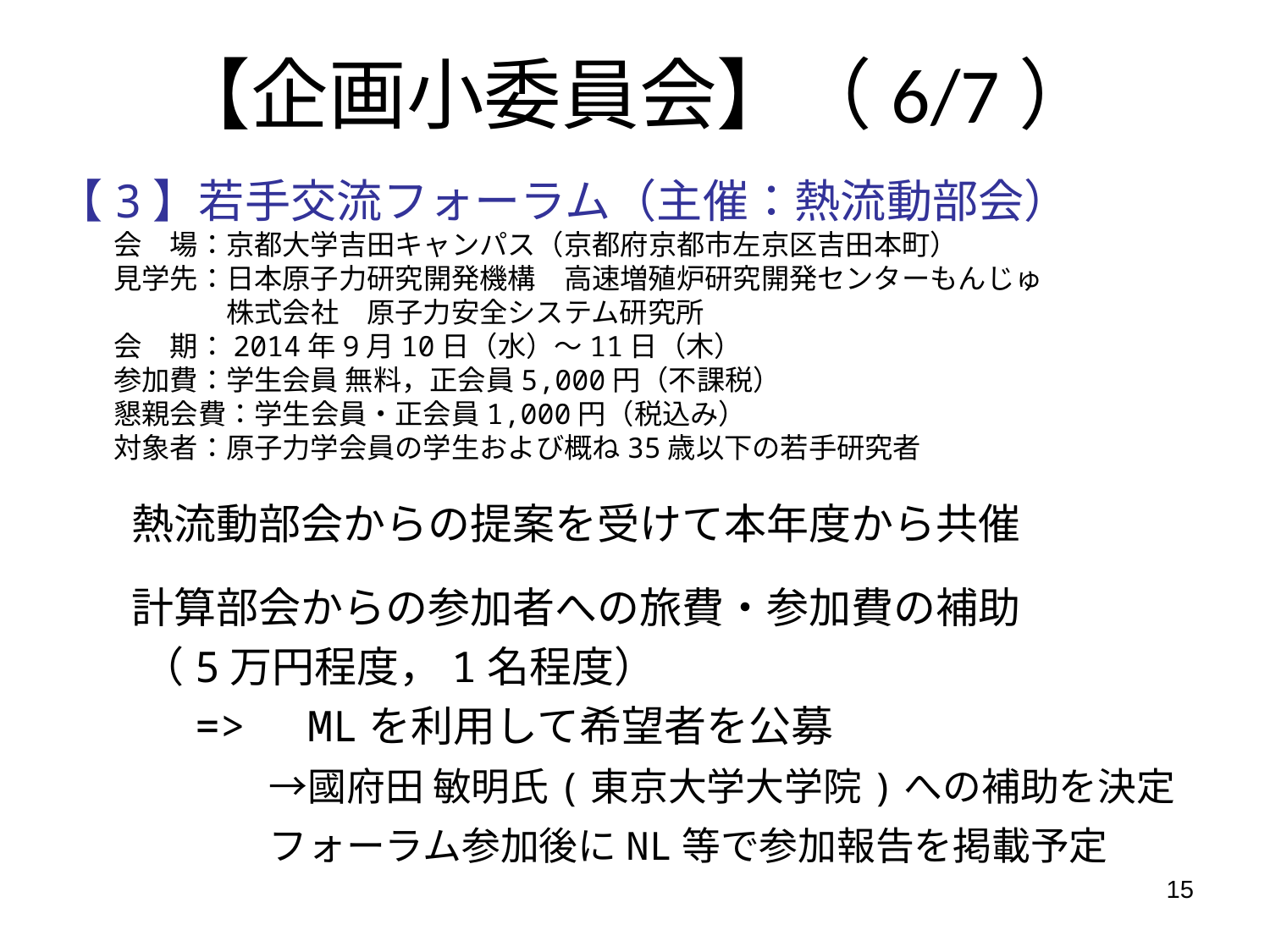

【企画小委員会】（6/7）
【3】若手交流フォーラム（主催：熱流動部会）
　　会　場：京都大学吉田キャンパス（京都府京都市左京区吉田本町）
　　見学先：日本原子力研究開発機構　高速増殖炉研究開発センターもんじゅ
　　　　　　株式会社　原子力安全システム研究所
　　会　期：2014年9月10日（水）～11日（木）
　　参加費：学生会員 無料，正会員5,000円（不課税）
　　懇親会費：学生会員・正会員1,000円（税込み）
　　対象者：原子力学会員の学生および概ね35歳以下の若手研究者

	熱流動部会からの提案を受けて本年度から共催

	計算部会からの参加者への旅費・参加費の補助
　　（5万円程度，1名程度）
　　　=>　MLを利用して希望者を公募
　　　　　→國府田 敏明氏(東京大学大学院)への補助を決定
　　　　　フォーラム参加後にNL等で参加報告を掲載予定

15